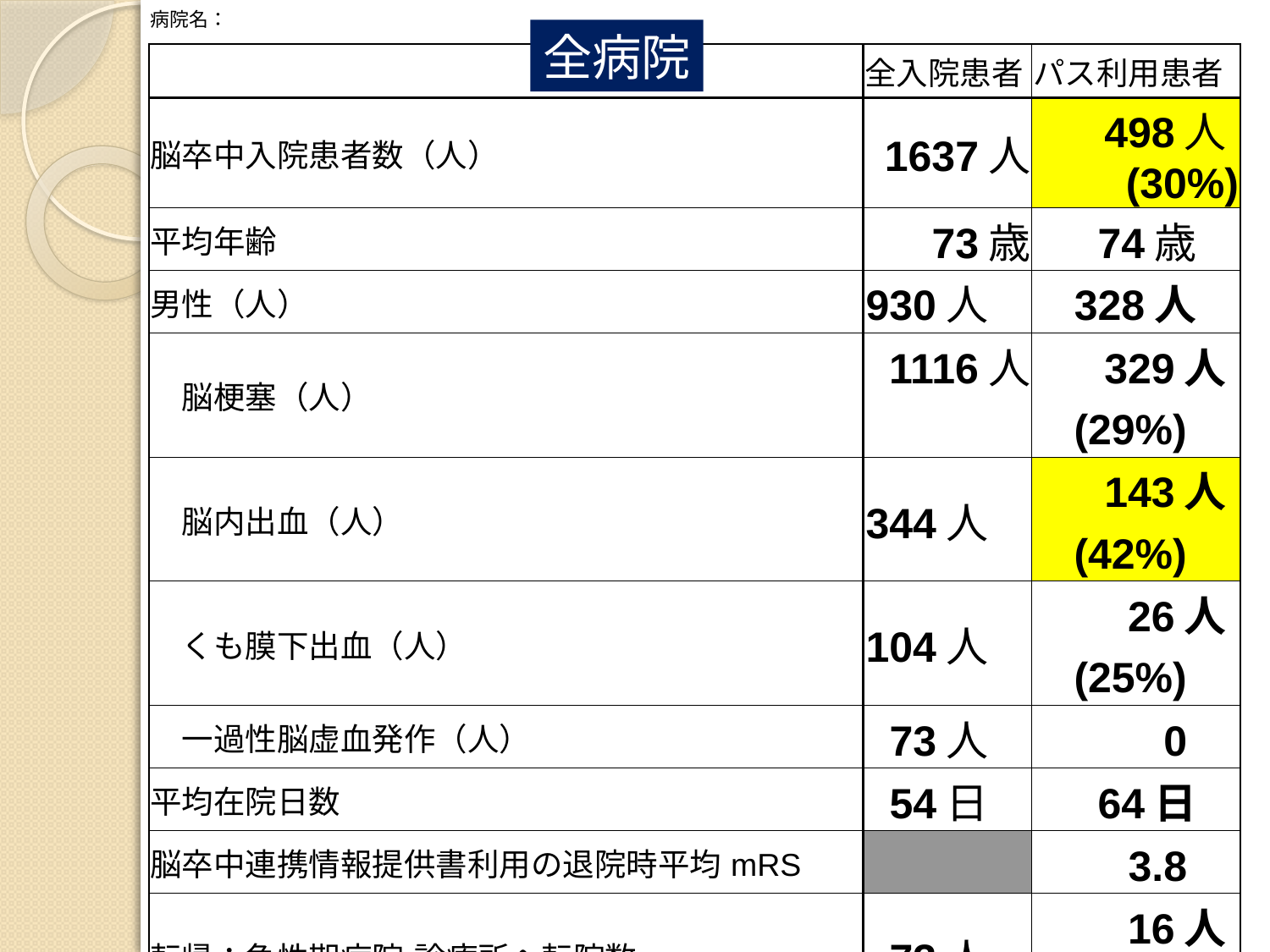

| 病院名： |  |  |
| --- | --- | --- |
|  | 全入院患者 | パス利用患者 |
| 脳卒中入院患者数（人） | 1637人 | 498人(30%) |
| 平均年齢 | 73歳 | 74歳 |
| 男性（人） | 930人 | 328人 |
| 脳梗塞（人） | 1116人 | 329人(29%) |
| 脳内出血（人） | 344人 | 143人(42%) |
| くも膜下出血（人） | 104人 | 26人(25%) |
| 一過性脳虚血発作（人） | 73人 | 0 |
| 平均在院日数 | 54日 | 64日 |
| 脳卒中連携情報提供書利用の退院時平均mRS |  | 3.8 |
| 転帰：急性期病院・診療所へ転院数 | 73人 | 16人(22%) |
| 転帰：回復期病院へ転院数 | 218人 | 187人(86%) |
| 転帰：維持期病院へ転院数 | 93人 | 52人(56%) |
| 転帰：維持期診療所へ転所数 | 19人 | 7人(37%) |
| 転帰：維持期老健へ転所数 | 25人 | 11人(44%) |
| 転帰：在宅復帰患者数 | 816人 | 85(10%) |
| 転帰：死亡数 | 86人 | 7(8%) |
全病院